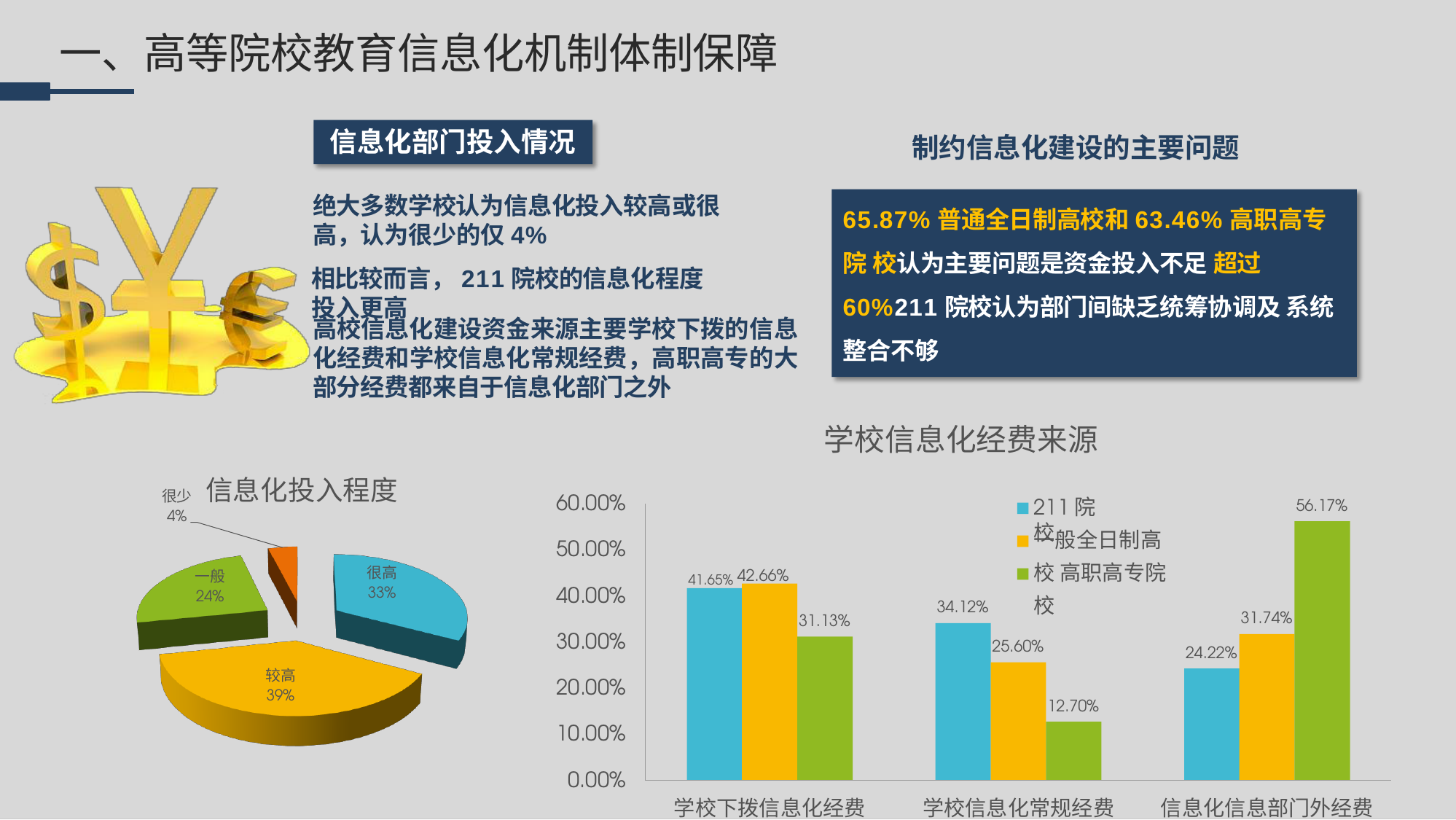

# 一、高等院校教育信息化机制体制保障

信息化部门投入情况
制约信息化建设的主要问题

65.87%普通全日制高校和63.46%高职高专院 校认为主要问题是资金投入不足 超过60%211院校认为部门间缺乏统筹协调及 系统整合不够
绝大多数学校认为信息化投入较高或很 高，认为很少的仅4%

相比较而言，211院校的信息化程度投入更高

高校信息化建设资金来源主要学校下拨的信息 化经费和学校信息化常规经费，高职高专的大 部分经费都来自于信息化部门之外
学校信息化经费来源
信息化投入程度
很少
4%
60.00%
211院校
56.17%

一般全日制高校 高职高专院校

50.00%

41.65% 42.66%
很高
33%
一般
24%

40.00%

34.12%
31.74%
31.13%

30.00%

25.60%

24.22%

较高
39%

20.00%
12.70%
10.00%

0.00%

学校下拨信息化经费
学校信息化常规经费
信息化信息部门外经费